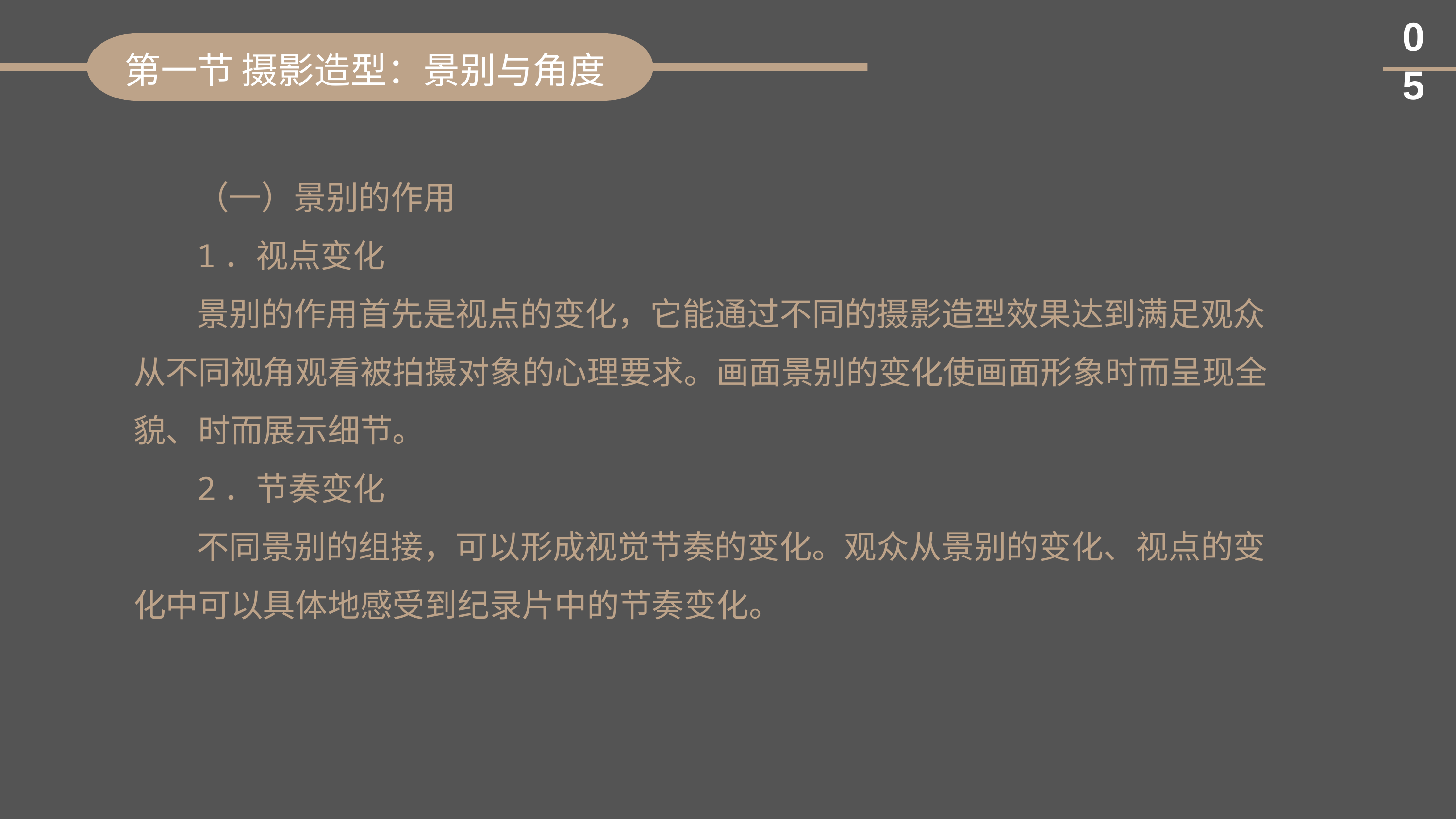

05

第一节 摄影造型：景别与角度

（一）景别的作用
1．视点变化
景别的作用首先是视点的变化，它能通过不同的摄影造型效果达到满足观众从不同视角观看被拍摄对象的心理要求。画面景别的变化使画面形象时而呈现全貌、时而展示细节。
2．节奏变化
不同景别的组接，可以形成视觉节奏的变化。观众从景别的变化、视点的变化中可以具体地感受到纪录片中的节奏变化。